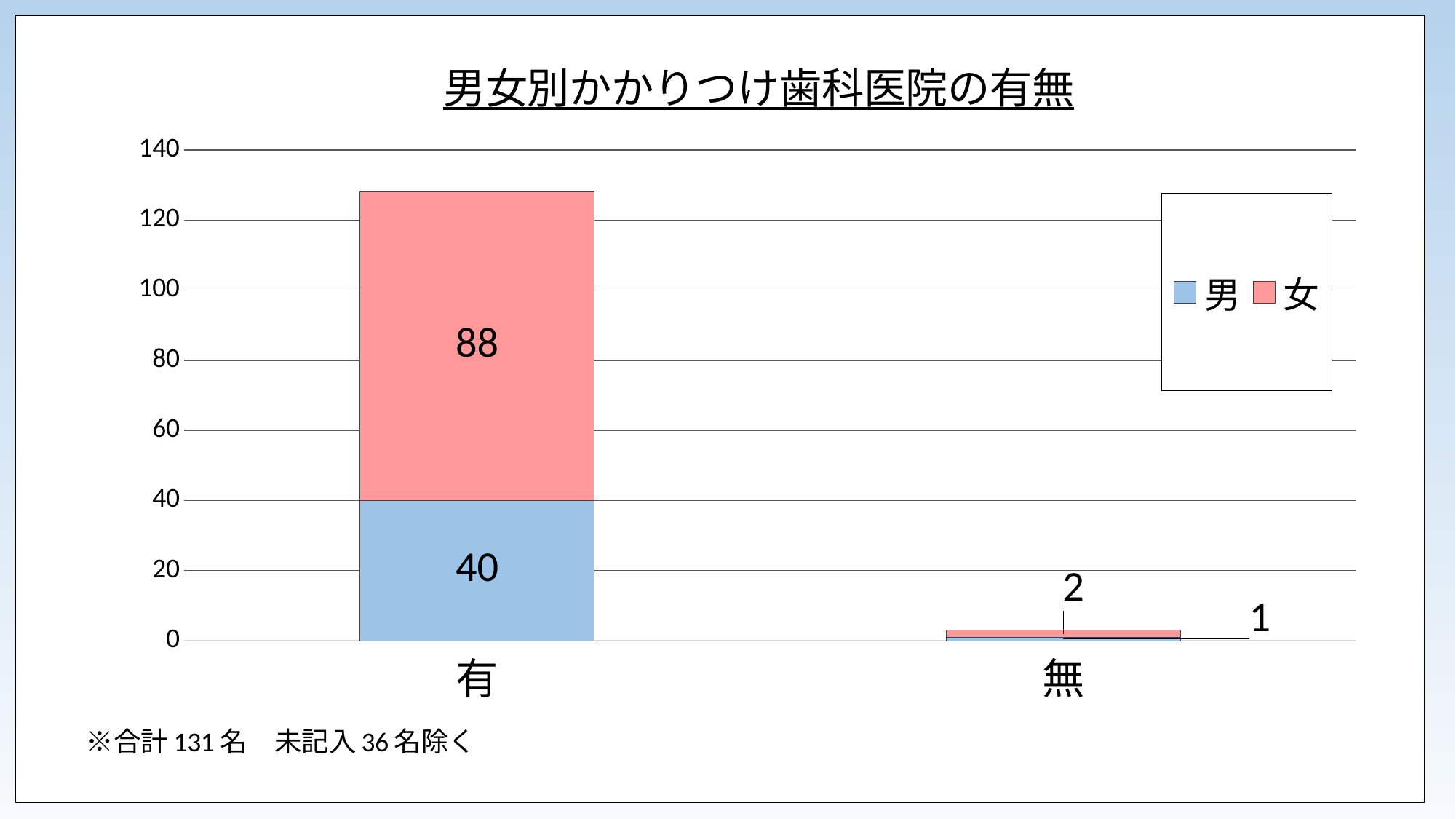

### Chart: 男女別かかりつけ歯科医院の有無

| Category | 男 | 女 |
|---|---|---|
| 有 | 40.0 | 88.0 |
| 無 | 1.0 | 2.0 |